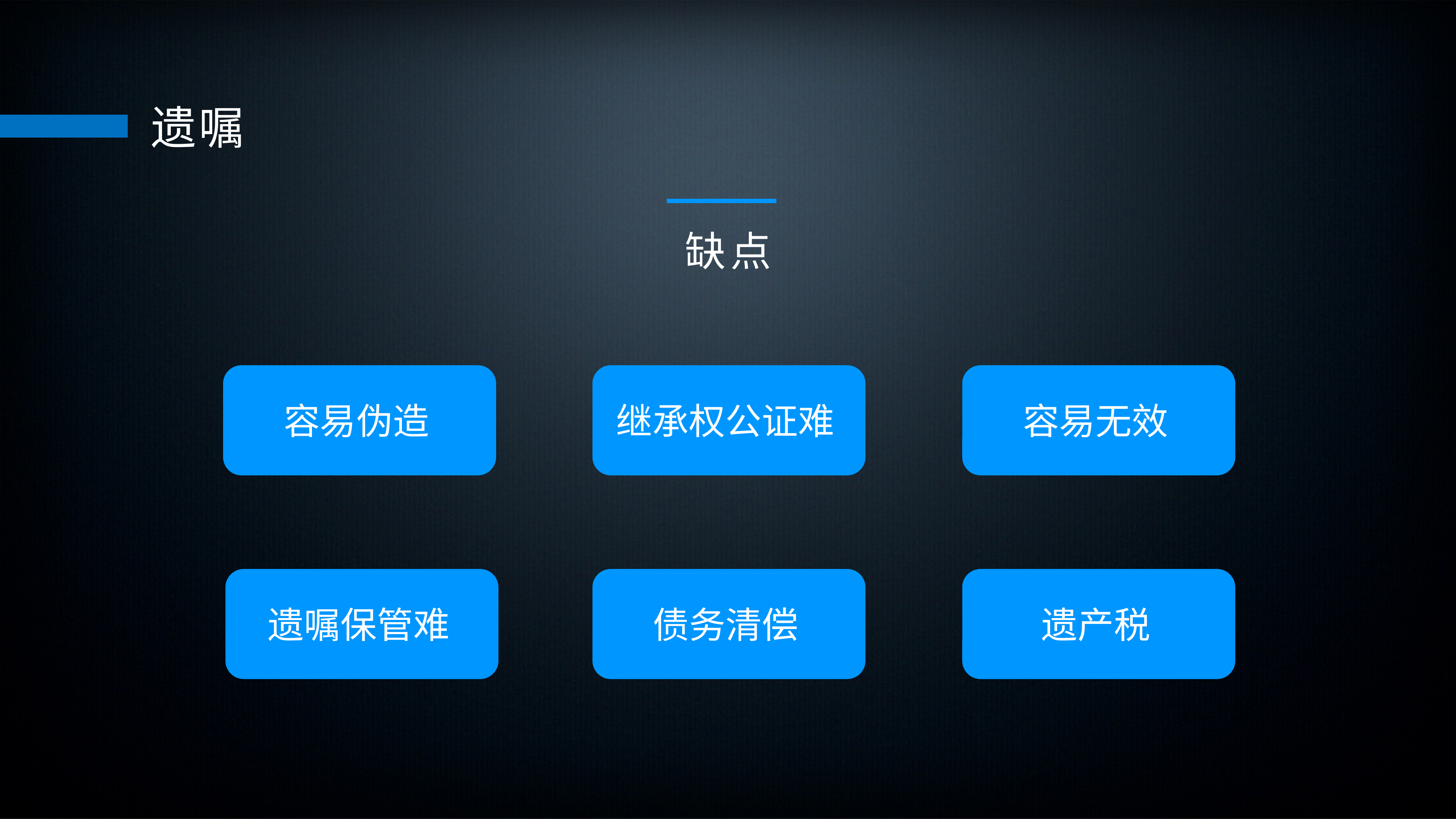

遗嘱

缺点

容易伪造

继承权公证难

容易无效

遗产税

遗嘱保管难

债务清偿